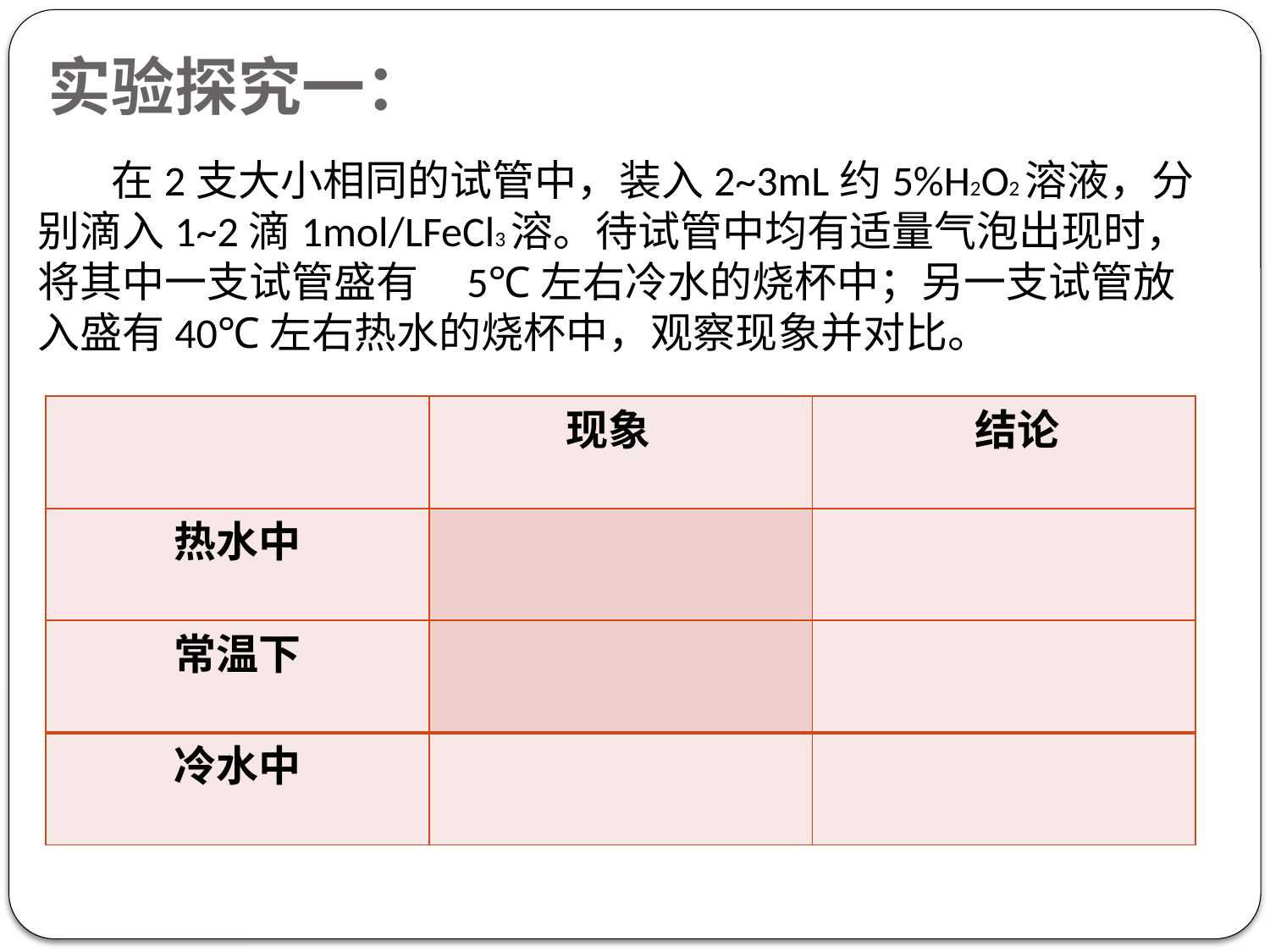

# 实验探究一：
在2支大小相同的试管中，装入2~3mL约5%H2O2溶液，分别滴入1~2滴1mol/LFeCl3溶。待试管中均有适量气泡出现时，将其中一支试管盛有    5℃左右冷水的烧杯中；另一支试管放入盛有40℃左右热水的烧杯中，观察现象并对比。
|  | 现象 | 结论 |
| --- | --- | --- |
| 热水中 |  |  |
| 常温下 |  |  |
| 冷水中 |  |  |